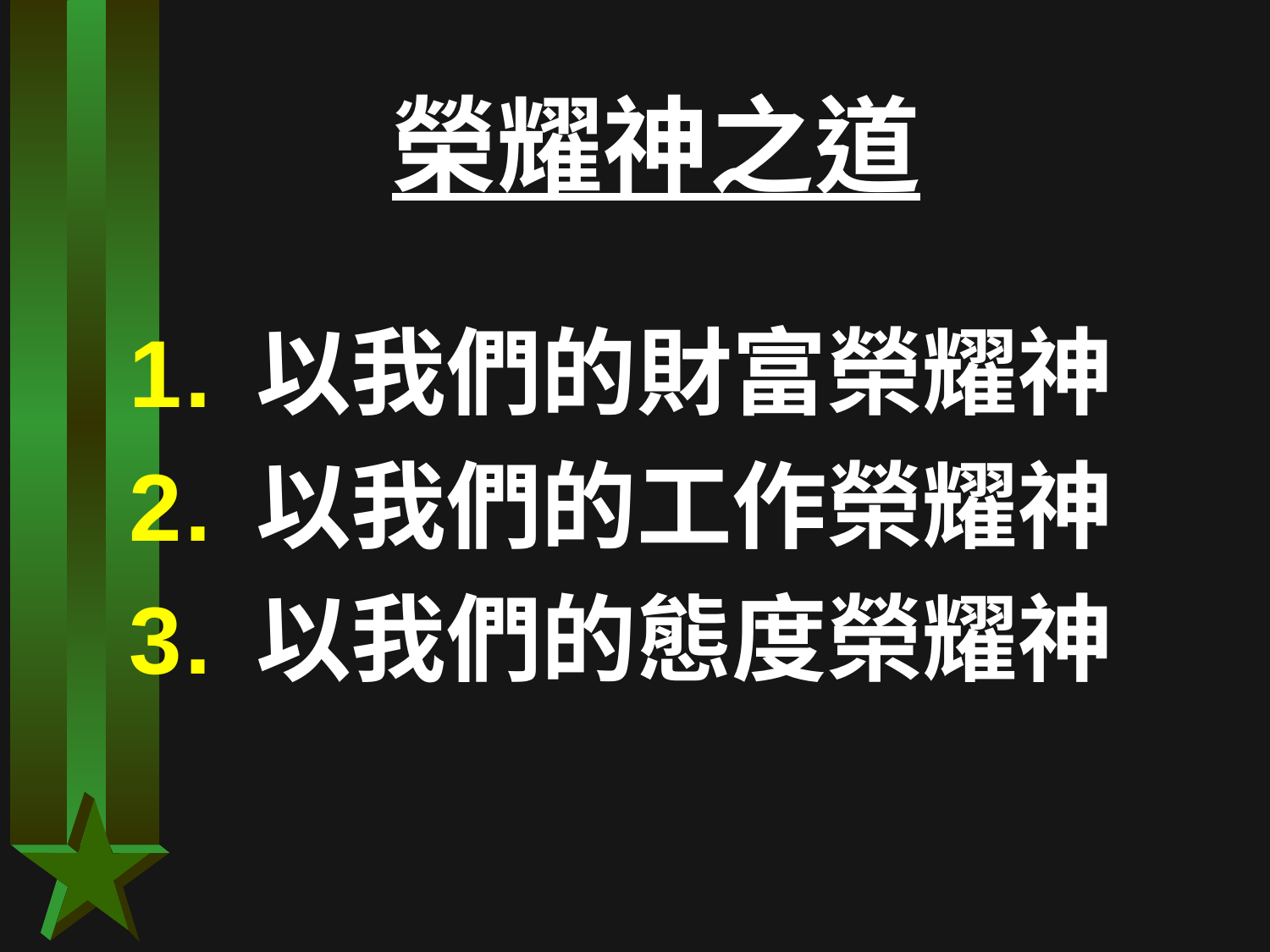

# 榮耀神之道
以我們的財富榮耀神
以我們的工作榮耀神
以我們的態度榮耀神